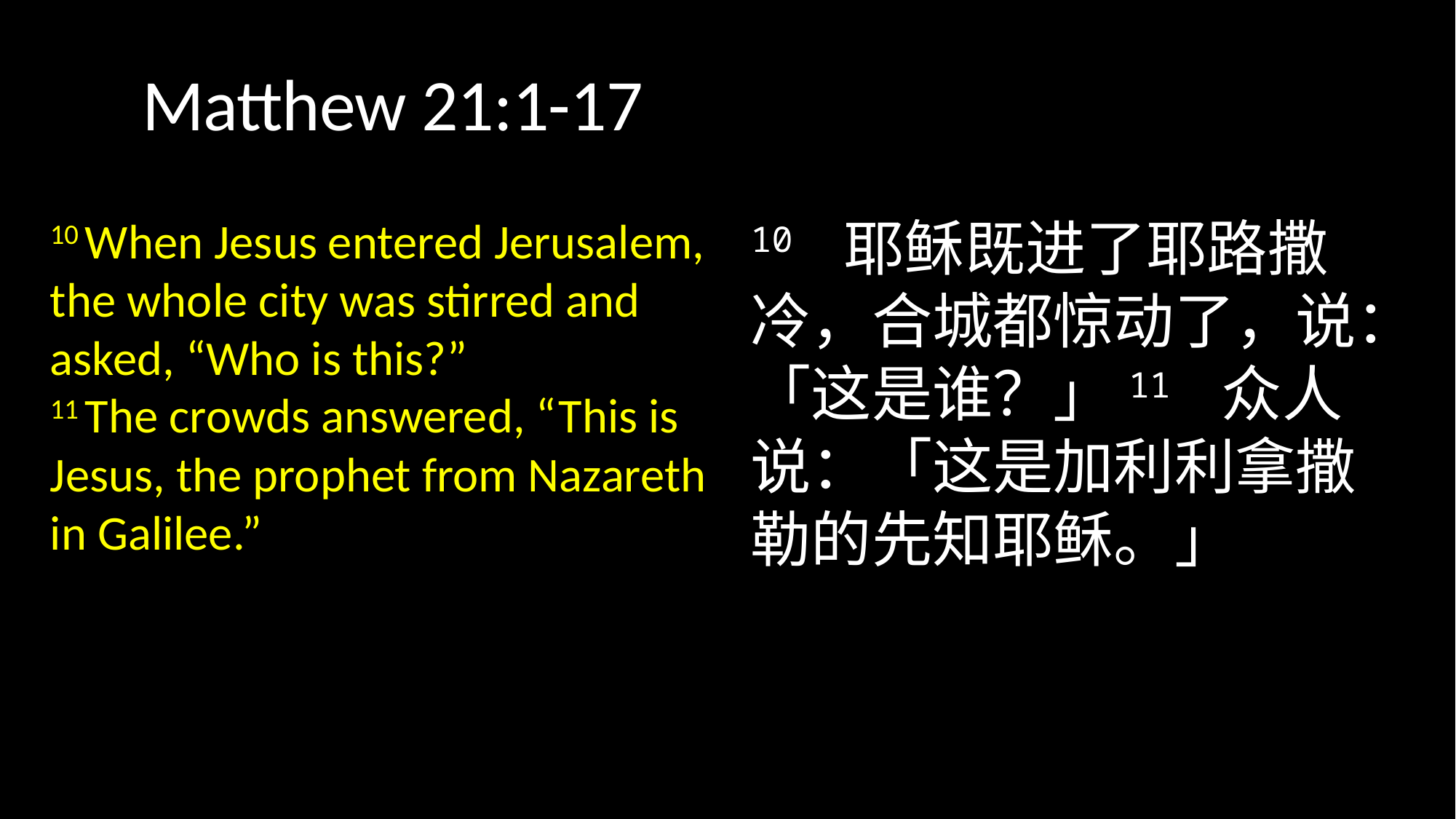

# Matthew 21:1-17
10 When Jesus entered Jerusalem, the whole city was stirred and asked, “Who is this?”
11 The crowds answered, “This is Jesus, the prophet from Nazareth in Galilee.”

10 耶稣既进了耶路撒冷，合城都惊动了，说：「这是谁？」11 众人说：「这是加利利拿撒勒的先知耶稣。」